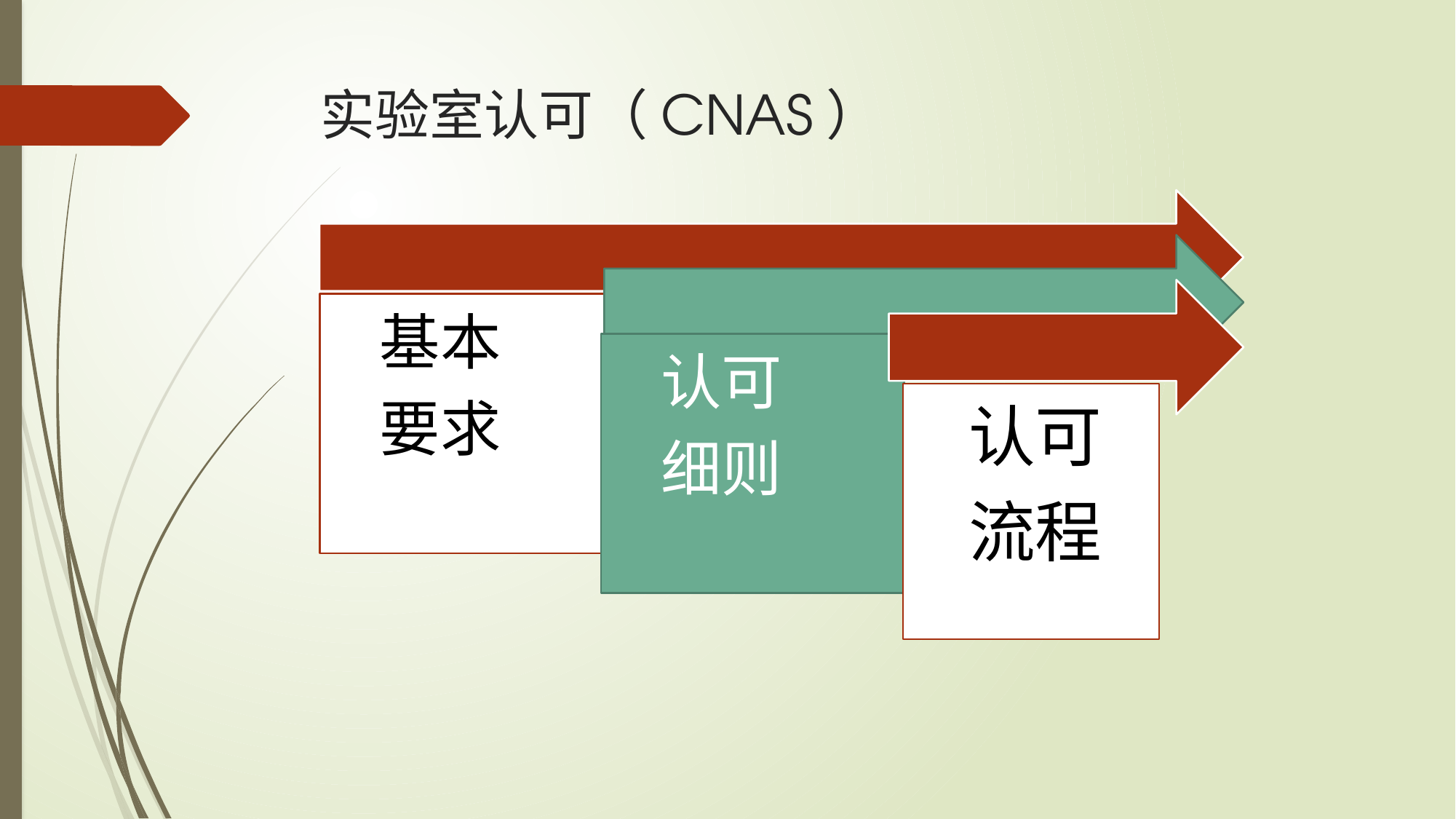

# 实验室认可（CNAS）

  基本
  要求

  认可
  细则

  认可
  流程